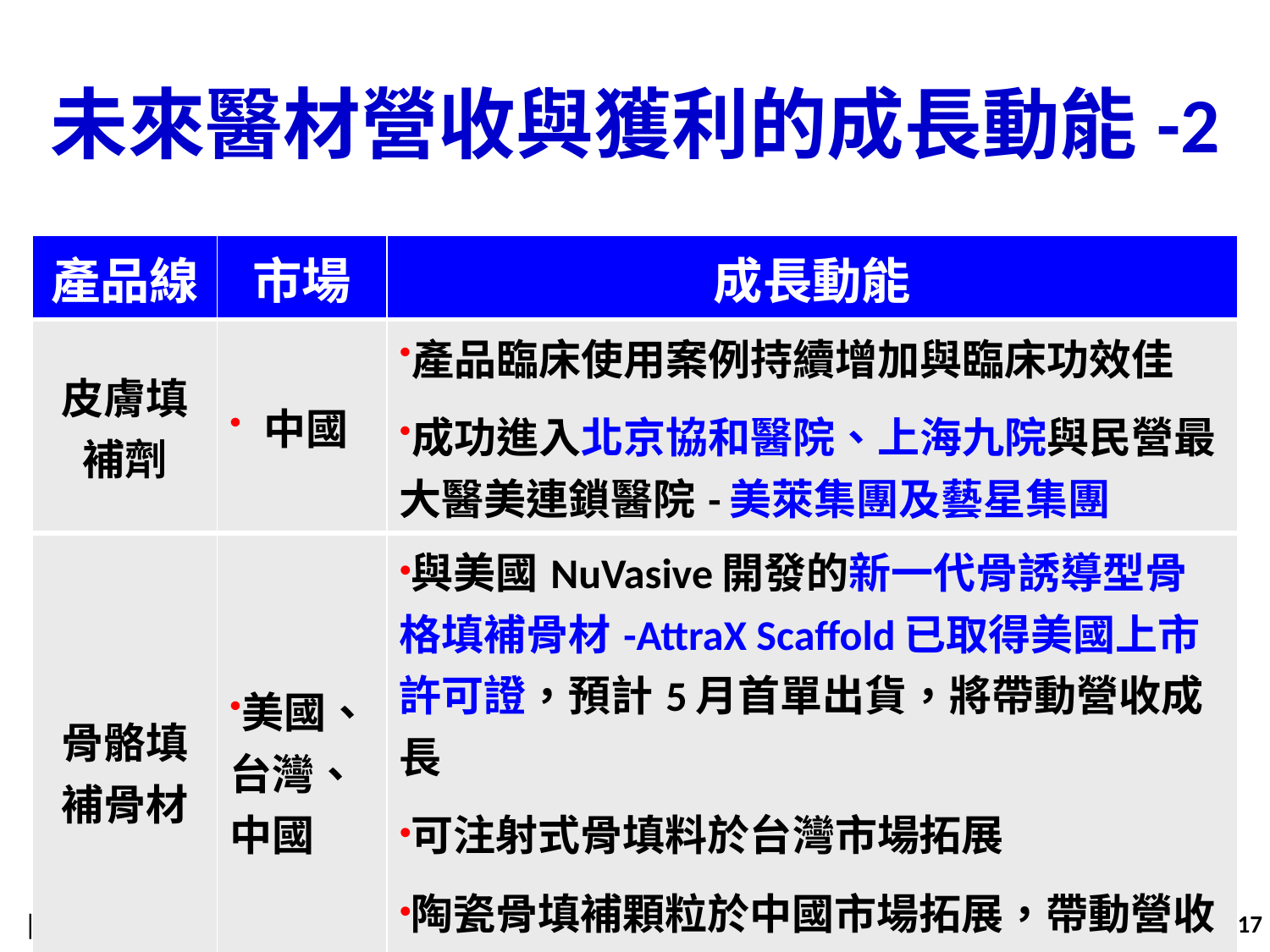

未來醫材營收與獲利的成長動能-2
| 產品線 | 市場 | 成長動能 |
| --- | --- | --- |
| 皮膚填補劑 | 中國 | 產品臨床使用案例持續增加與臨床功效佳 成功進入北京協和醫院、上海九院與民營最大醫美連鎖醫院-美萊集團及藝星集團 |
| 骨骼填補骨材 | 美國、台灣、中國 | 與美國NuVasive開發的新一代骨誘導型骨格填補骨材-AttraX Scaffold已取得美國上市許可證，預計5月首單出貨，將帶動營收成長 可注射式骨填料於台灣市場拓展 陶瓷骨填補顆粒於中國市場拓展，帶動營收成長 |
17